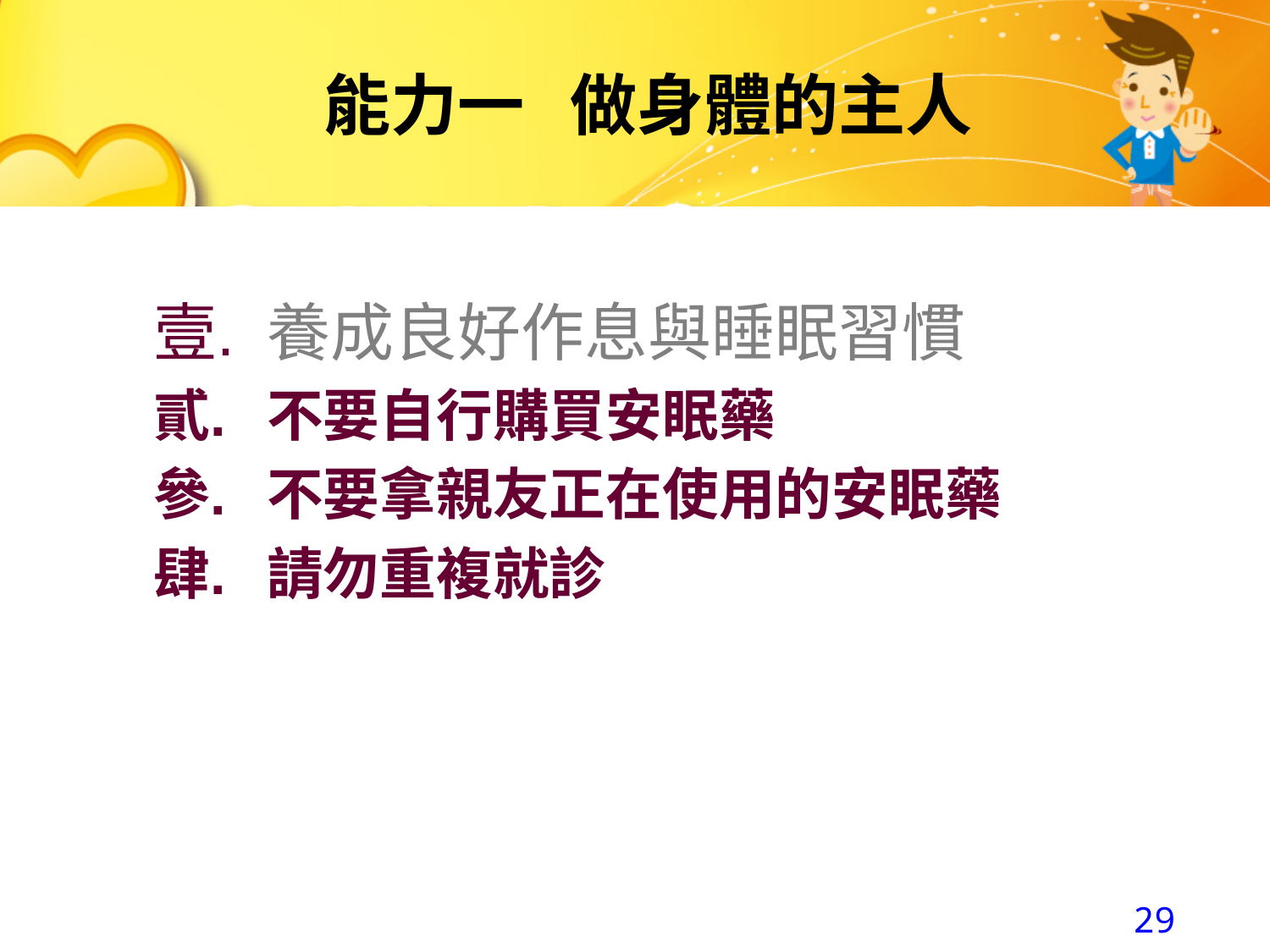

能力一   做身體的主人
養成良好作息與睡眠習慣
不要自行購買安眠藥
不要拿親友正在使用的安眠藥
請勿重複就診

29